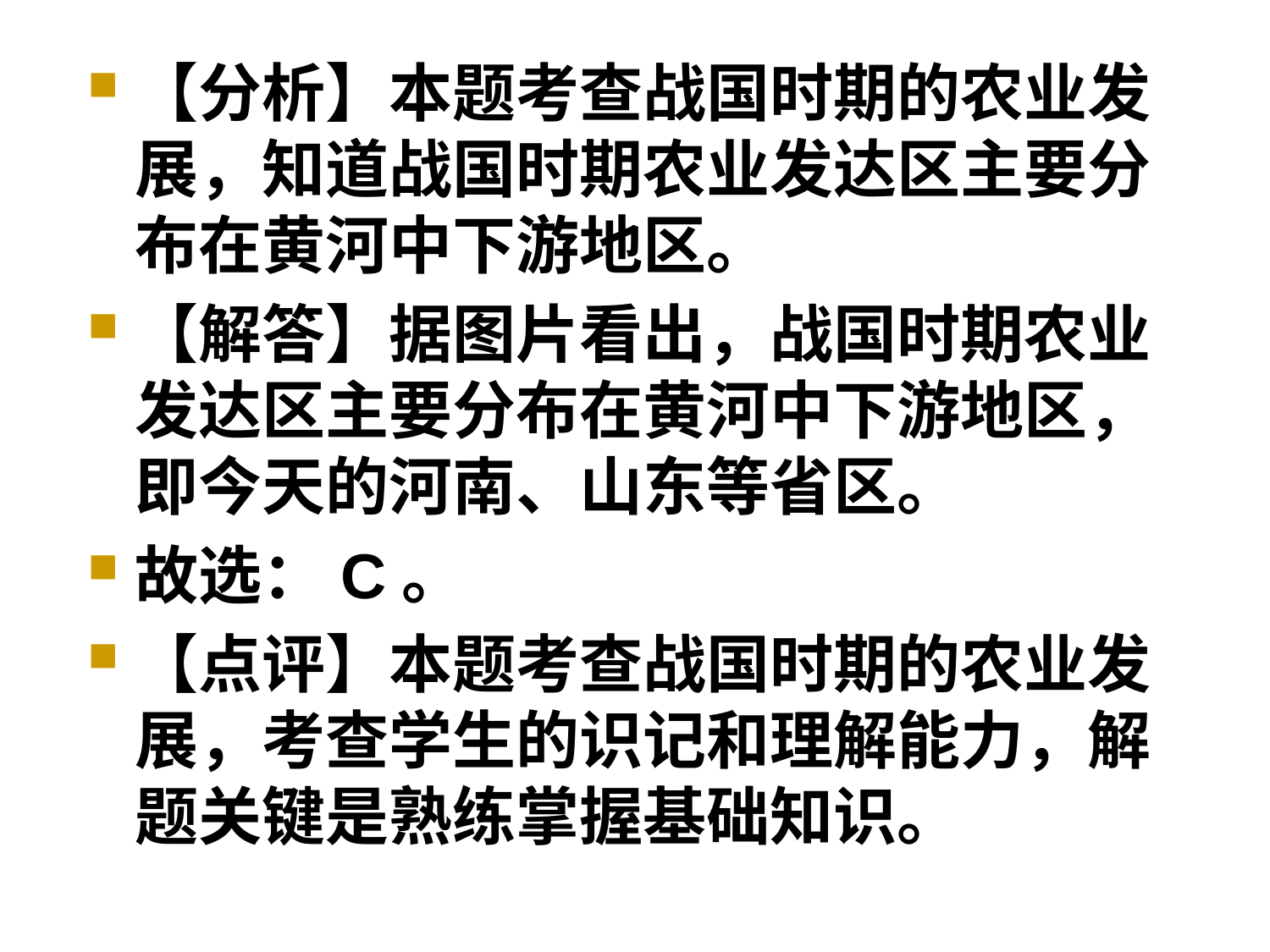

#
【分析】本题考查战国时期的农业发展，知道战国时期农业发达区主要分布在黄河中下游地区。
【解答】据图片看出，战国时期农业发达区主要分布在黄河中下游地区，即今天的河南、山东等省区。
故选：C。
【点评】本题考查战国时期的农业发展，考查学生的识记和理解能力，解题关键是熟练掌握基础知识。